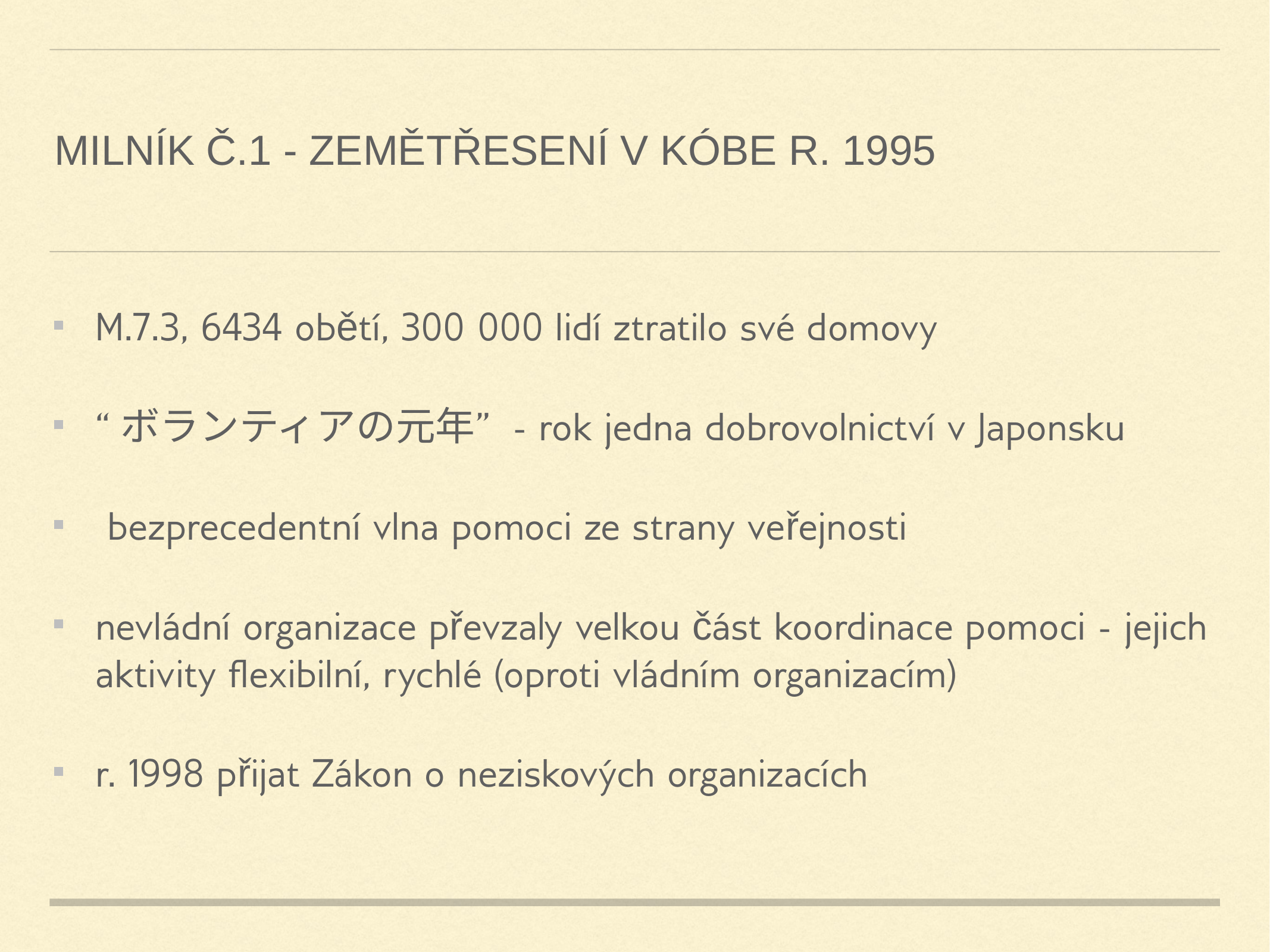

# Milník č.1 - Zemětřesení v kóbe r. 1995
M.7.3, 6434 obětí, 300 000 lidí ztratilo své domovy
“ボランティアの元年” - rok jedna dobrovolnictví v Japonsku
 bezprecedentní vlna pomoci ze strany veřejnosti
nevládní organizace převzaly velkou část koordinace pomoci - jejich aktivity flexibilní, rychlé (oproti vládním organizacím)
r. 1998 přijat Zákon o neziskových organizacích
5